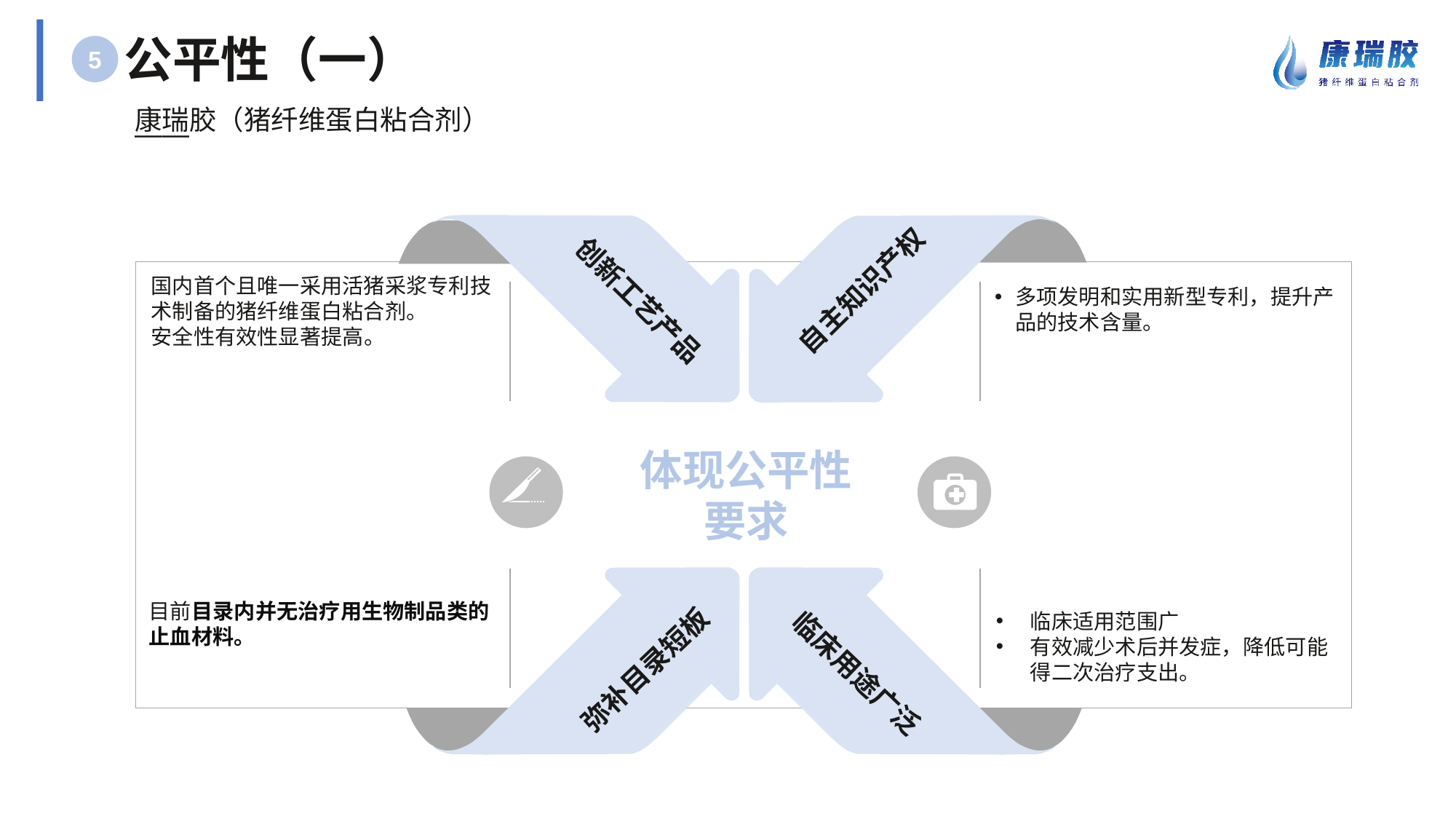

# 公平性（一）
5
康瑞胶（猪纤维蛋白粘合剂）
——

自主知识产权
创新工艺产品
体现公平性要求

弥补目录短板
临床用途广泛

国内首个且唯一采用活猪采浆专利技术制备的猪纤维蛋白粘合剂。
安全性有效性显著提高。
多项发明和实用新型专利，提升产品的技术含量。

目前目录内并无治疗用生物制品类的止血材料。
临床适用范围广
有效减少术后并发症，降低可能得二次治疗支出。